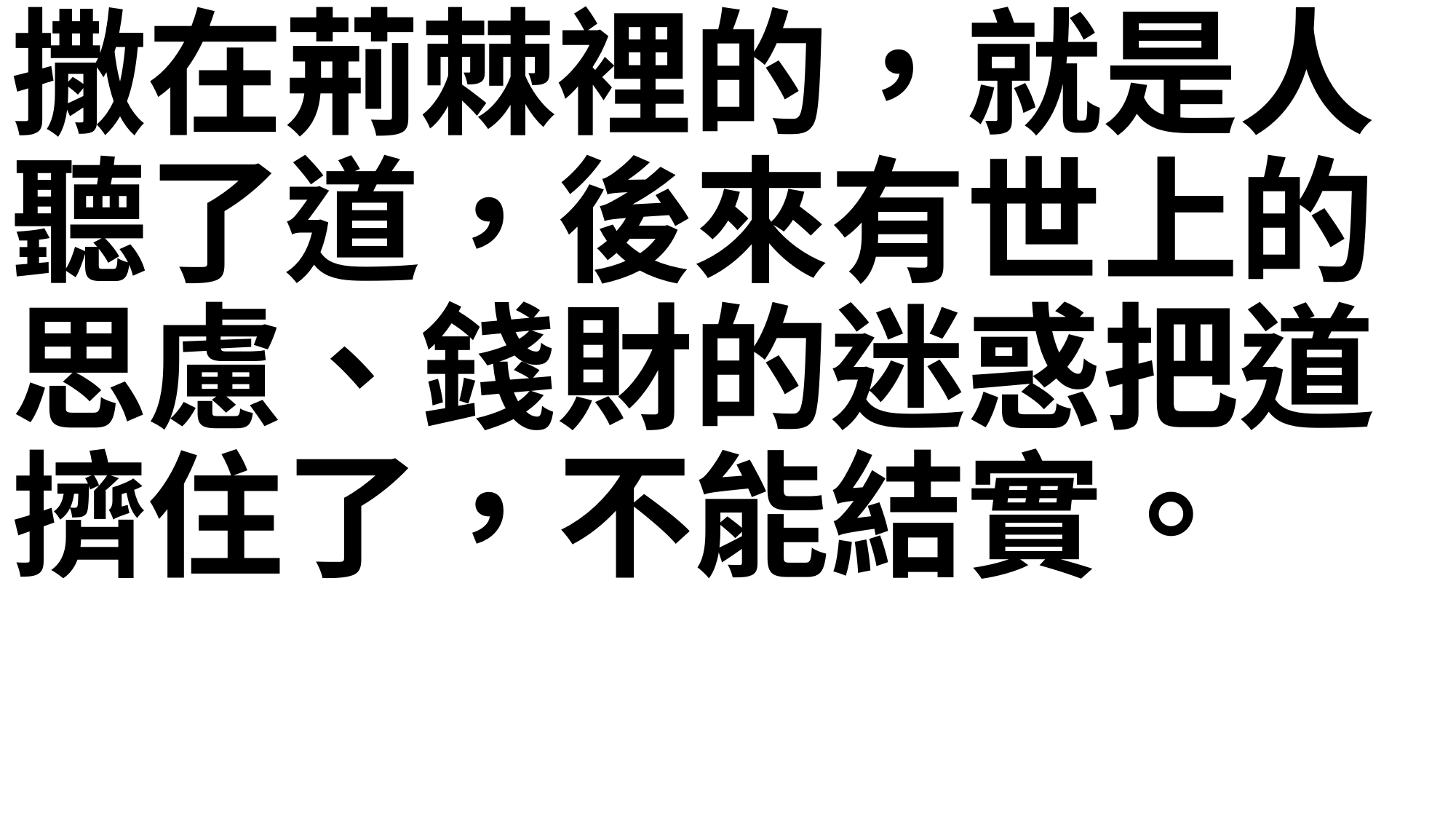

撒在荊棘裡的，就是人聽了道，後來有世上的思慮、錢財的迷惑把道擠住了，不能結實。